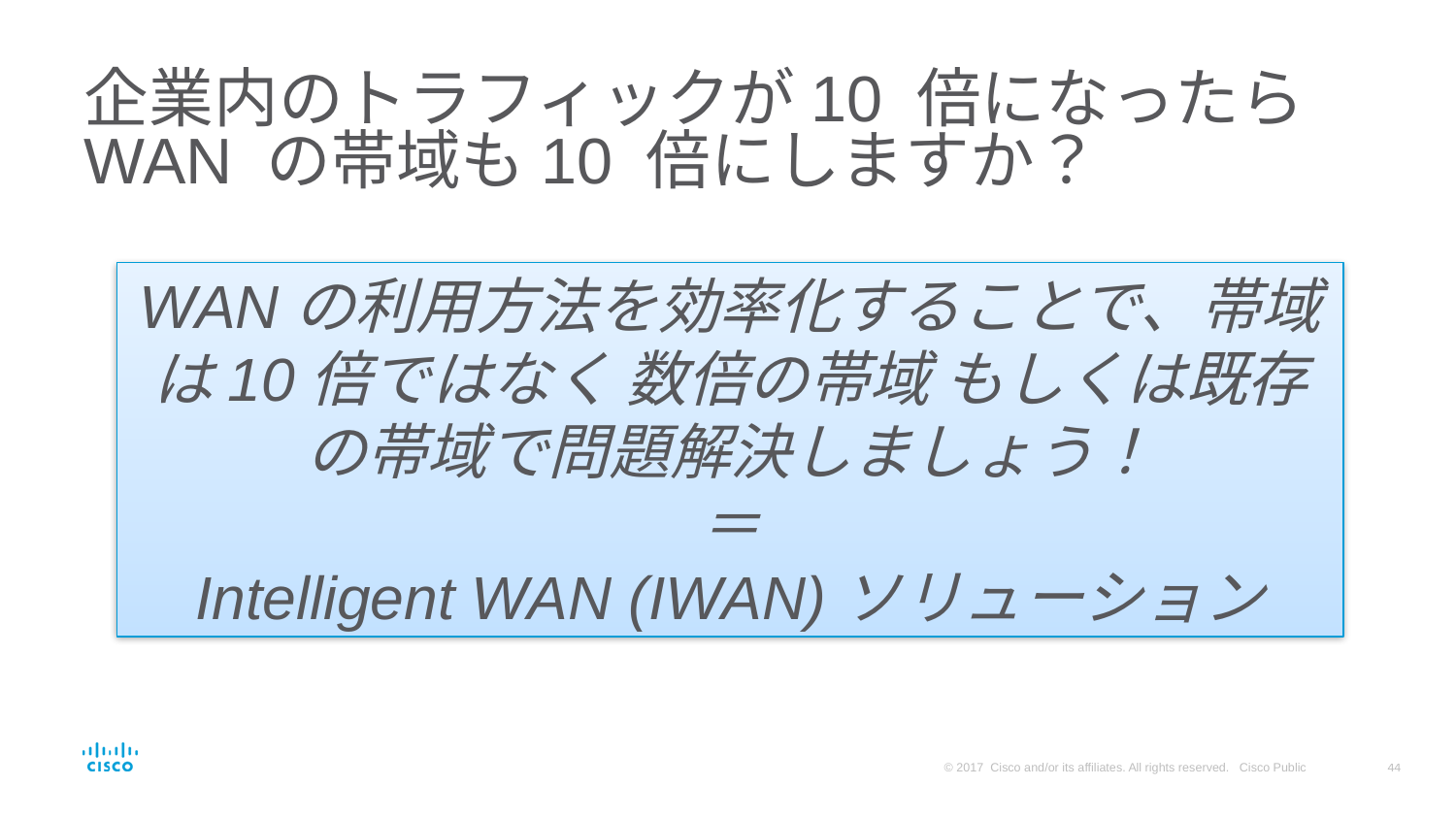

# 企業内のトラフィックが10 倍になったら WAN の帯域も10 倍にしますか？
WANの利用方法を効率化することで、帯域は10倍ではなく 数倍の帯域 もしくは既存の帯域で問題解決しましょう！
＝
Intelligent WAN (IWAN)ソリューション